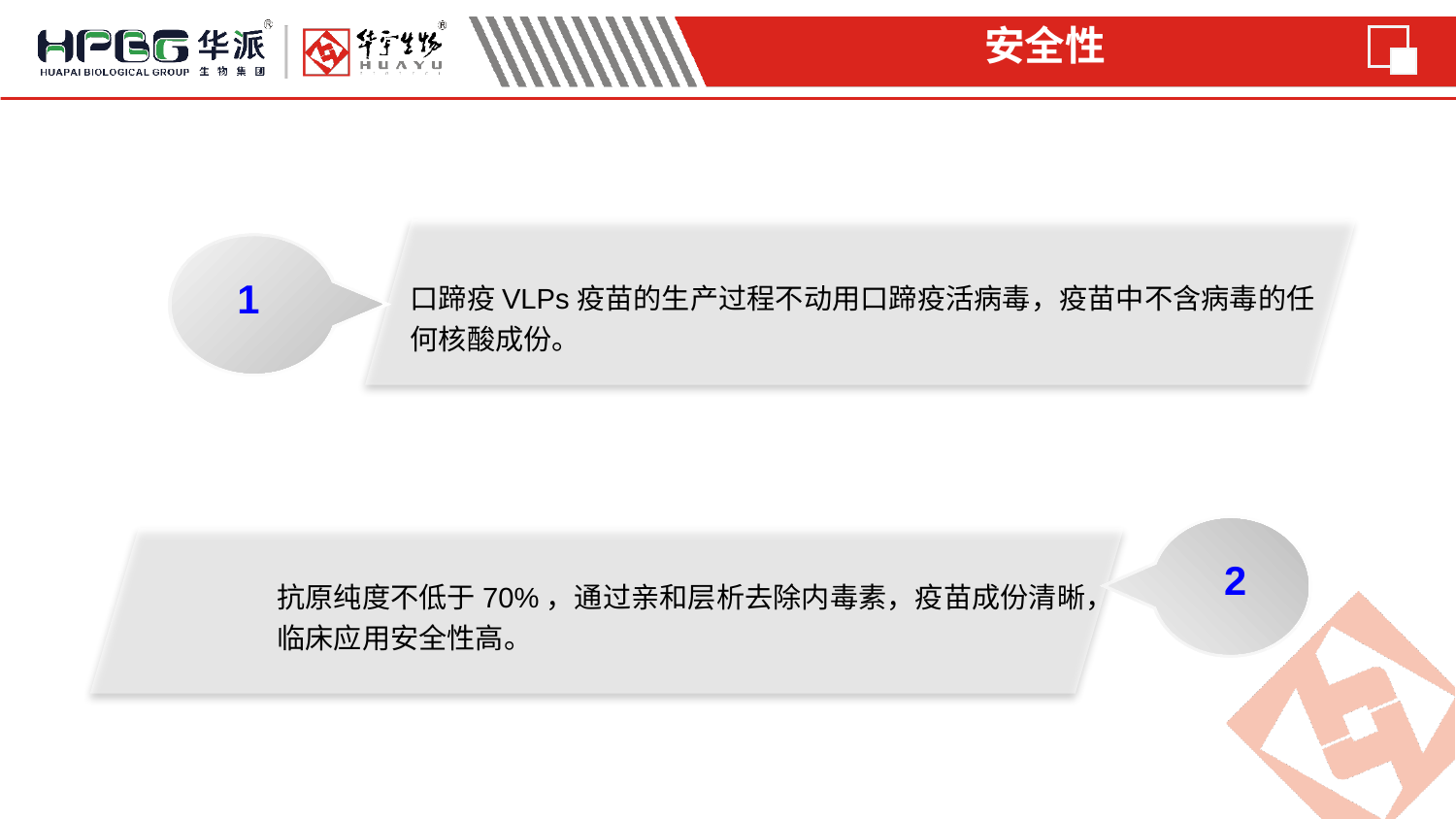

安全性

1
口蹄疫VLPs疫苗的生产过程不动用口蹄疫活病毒，疫苗中不含病毒的任何核酸成份。

2

抗原纯度不低于70%，通过亲和层析去除内毒素，疫苗成份清晰，临床应用安全性高。